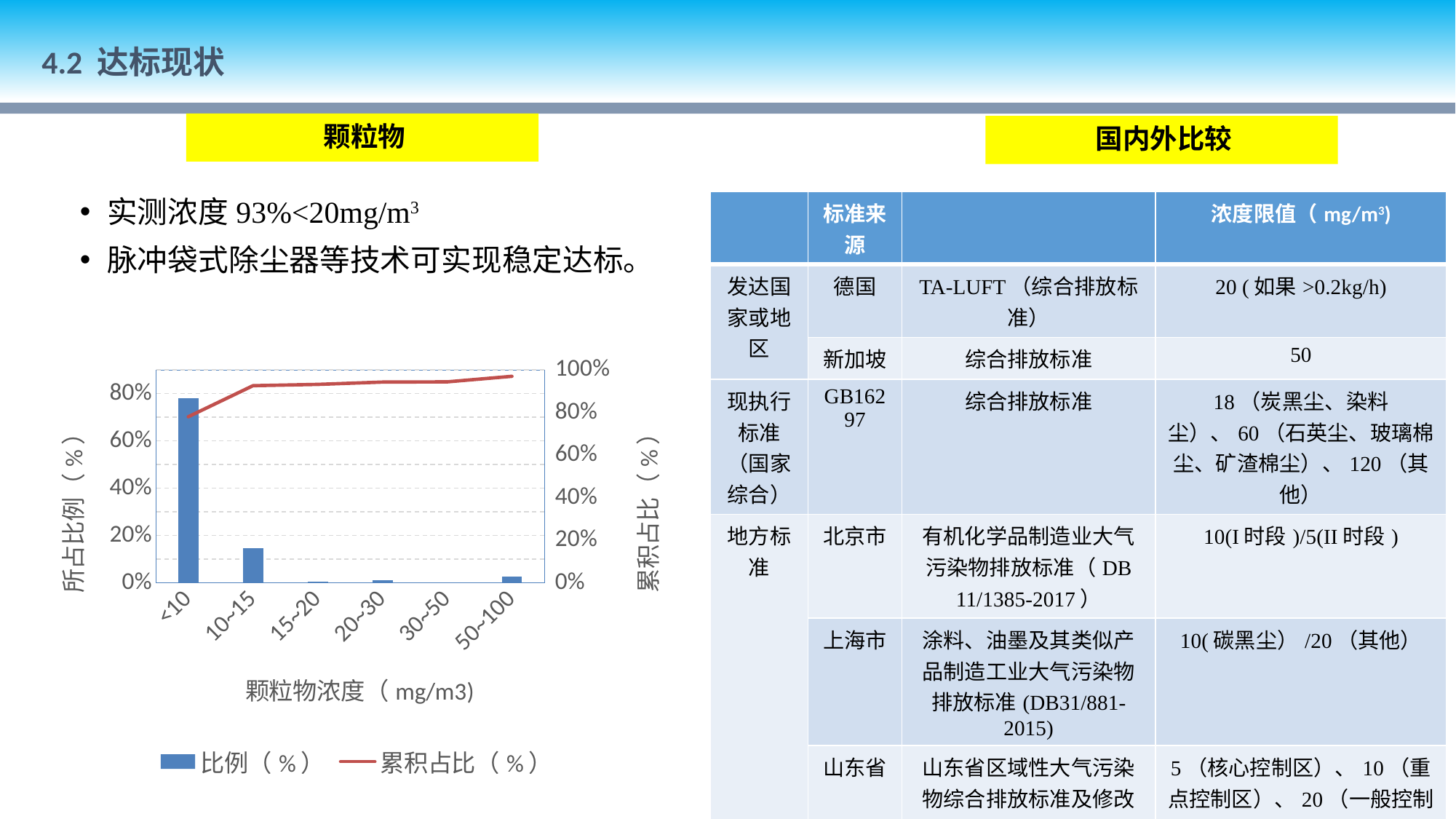

# 4.2 达标现状
颗粒物
国内外比较
实测浓度93%<20mg/m3
脉冲袋式除尘器等技术可实现稳定达标。
|  | 标准来源 |  | 浓度限值（mg/m3) |
| --- | --- | --- | --- |
| 发达国家或地区 | 德国 | TA-LUFT（综合排放标准） | 20 (如果>0.2kg/h) |
|  | 新加坡 | 综合排放标准 | 50 |
| 现执行标准（国家综合） | GB16297 | 综合排放标准 | 18（炭黑尘、染料尘）、60（石英尘、玻璃棉尘、矿渣棉尘）、120（其他） |
| 地方标准 | 北京市 | 有机化学品制造业大气污染物排放标准（DB 11/1385-2017） | 10(I时段)/5(II时段) |
|  | 上海市 | 涂料、油墨及其类似产品制造工业大气污染物排放标准(DB31/881-2015) | 10(碳黑尘）/20（其他） |
|  | 山东省 | 山东省区域性大气污染物综合排放标准及修改单DB37/2376-2013 | 5（核心控制区）、10（重点控制区）、20（一般控制区） |
| 本标准 |  |  | 30（一般限值）、20（特别排放限值） |

### Chart

| Category | 比例（%） | 累积占比（%） |
|---|---|---|
| <10 | 0.78 | 0.78 |
| 10~15 | 0.1460000000000001 | 0.926 |
| 15~20 | 0.006000000000000124 | 0.932 |
| 20~30 | 0.010999999999999894 | 0.943 |
| 30~50 | 0.0010000000000001108 | 0.944 |
| 50~100 | 0.0259999999999999 | 0.9700000000000004 |